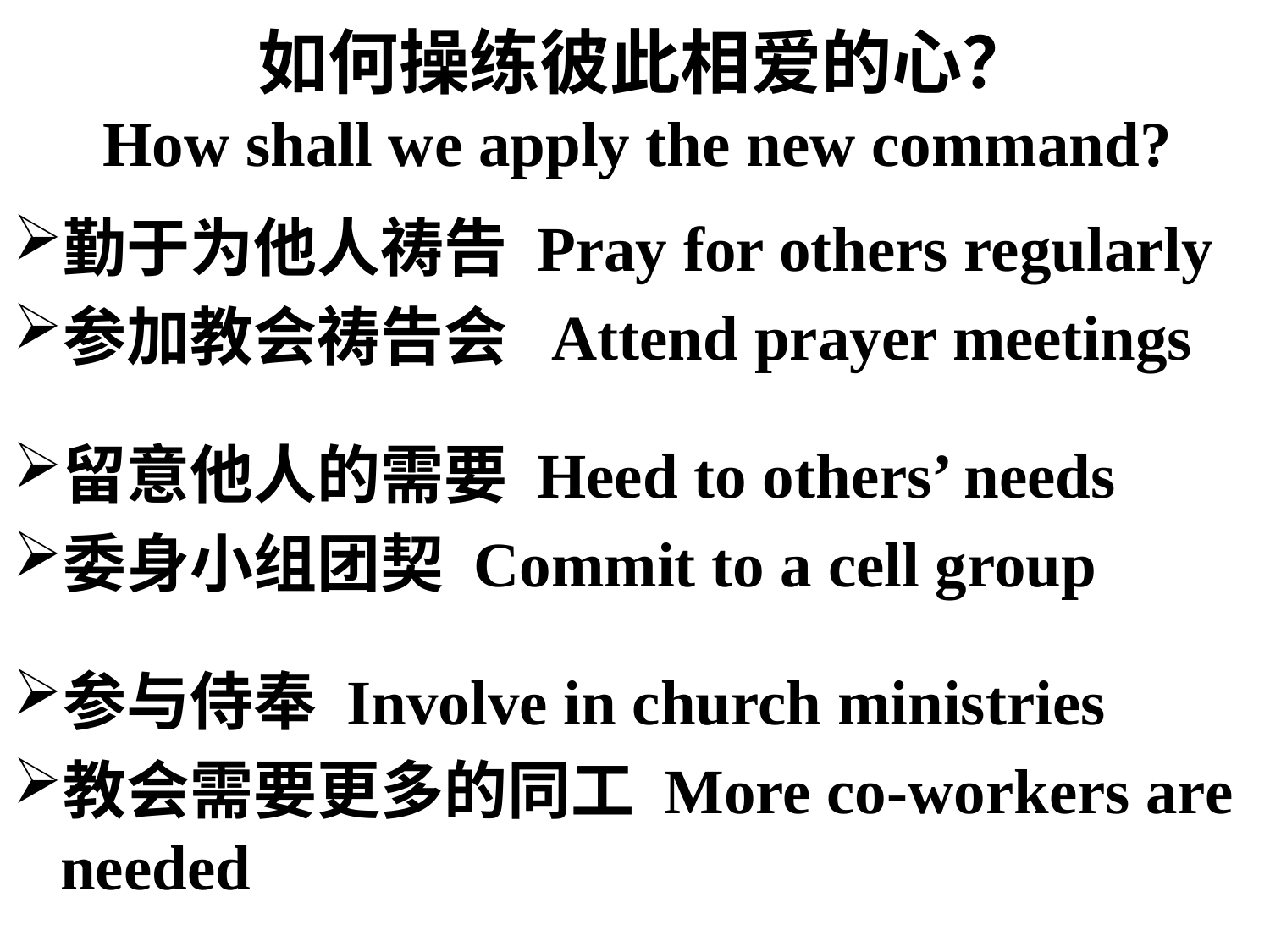

# 如何操练彼此相爱的心？ How shall we apply the new command?
勤于为他人祷告 Pray for others regularly
参加教会祷告会  Attend prayer meetings

留意他人的需要 Heed to others’ needs
委身小组团契 Commit to a cell group

参与侍奉 Involve in church ministries
教会需要更多的同工 More co-workers are needed